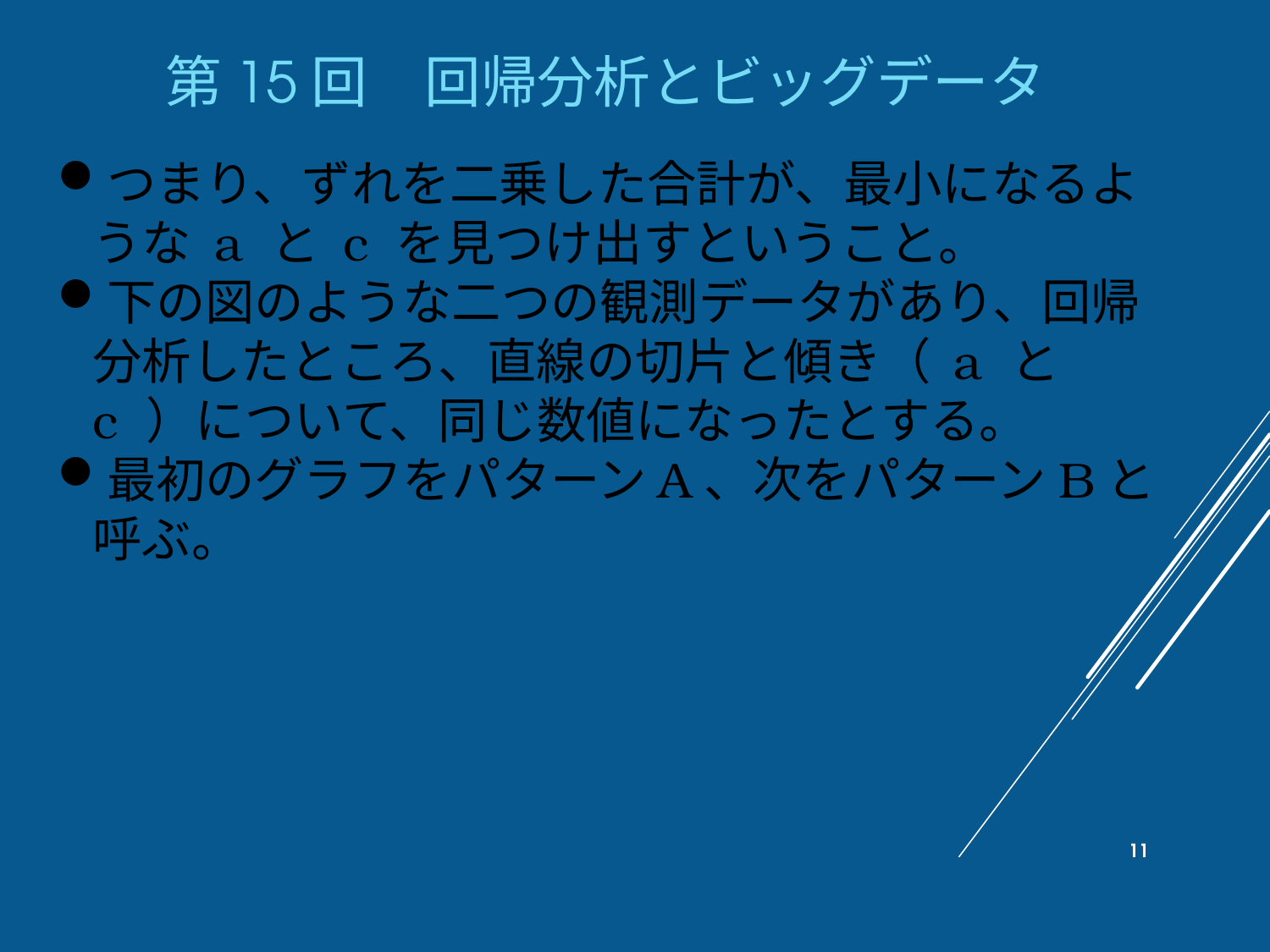

第15回　回帰分析とビッグデータ
つまり、ずれを二乗した合計が、最小になるような a と c を見つけ出すということ。
下の図のような二つの観測データがあり、回帰分析したところ、直線の切片と傾き（ a と c ）について、同じ数値になったとする。
最初のグラフをパターンA、次をパターンBと呼ぶ。

11